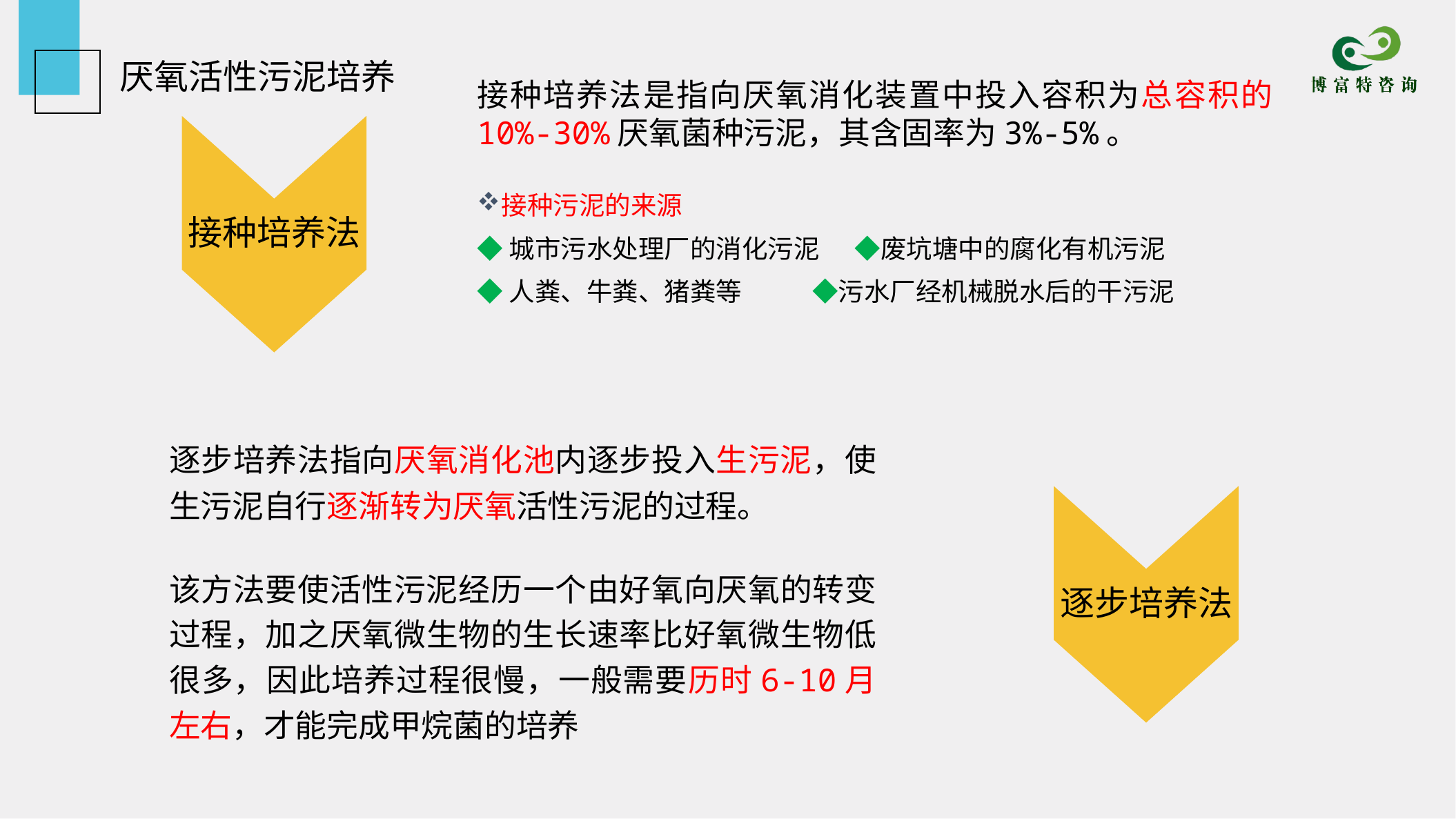

厌氧活性污泥培养
接种培养法是指向厌氧消化装置中投入容积为总容积的10%-30%厌氧菌种污泥，其含固率为3%-5%。

接种培养法
接种污泥的来源
◆城市污水处理厂的消化污泥      ◆废坑塘中的腐化有机污泥
◆人粪、牛粪、猪粪等            ◆污水厂经机械脱水后的干污泥
逐步培养法指向厌氧消化池内逐步投入生污泥，使生污泥自行逐渐转为厌氧活性污泥的过程。

该方法要使活性污泥经历一个由好氧向厌氧的转变过程，加之厌氧微生物的生长速率比好氧微生物低很多，因此培养过程很慢，一般需要历时6-10月左右，才能完成甲烷菌的培养
逐步培养法